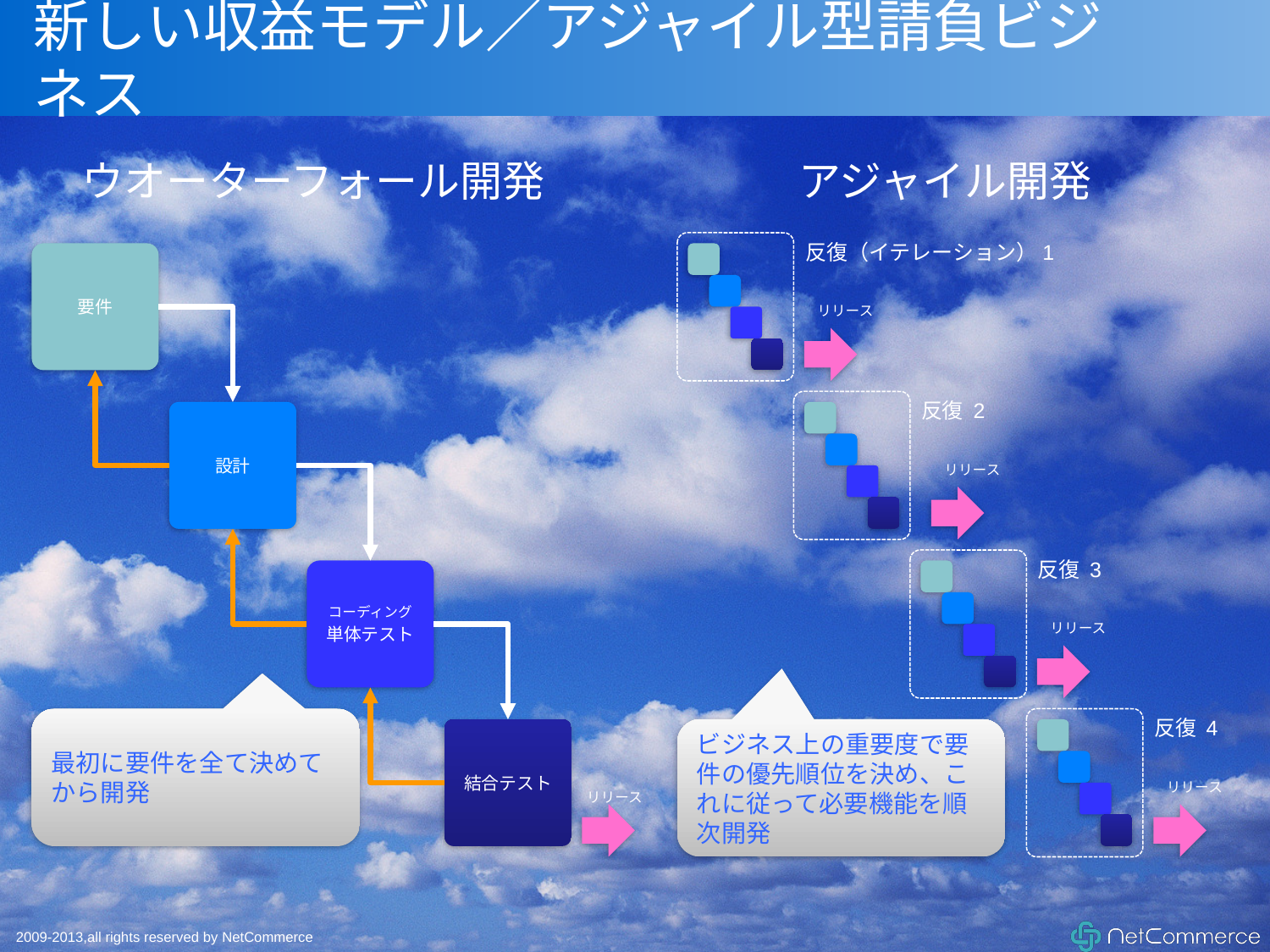

# 新しい収益モデル／アジャイル型請負ビジネス
ウオーターフォール開発
アジャイル開発

反復（イテレーション）1

リリース

反復 2

リリース

反復 3

リリース

反復 4
ビジネス上の重要度で要件の優先順位を決め、これに従って必要機能を順次開発

リリース

要件
設計
コーディング
単体テスト
最初に要件を全て決めてから開発
結合テスト
リリース